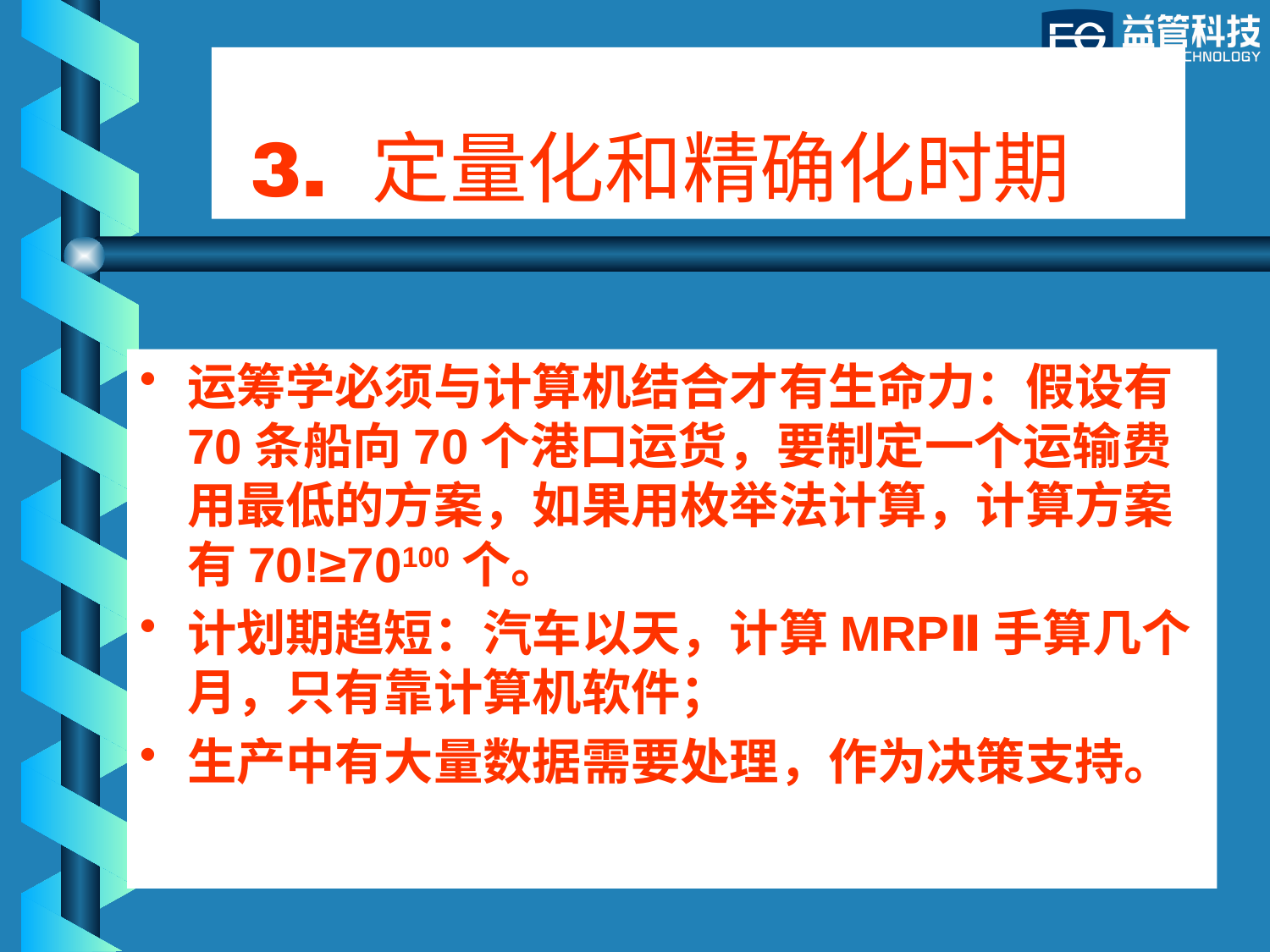

# 3. 定量化和精确化时期
运筹学必须与计算机结合才有生命力：假设有70条船向70个港口运货，要制定一个运输费用最低的方案，如果用枚举法计算，计算方案有70!≥70100个。
计划期趋短：汽车以天，计算MRPⅡ手算几个月，只有靠计算机软件；
生产中有大量数据需要处理，作为决策支持。